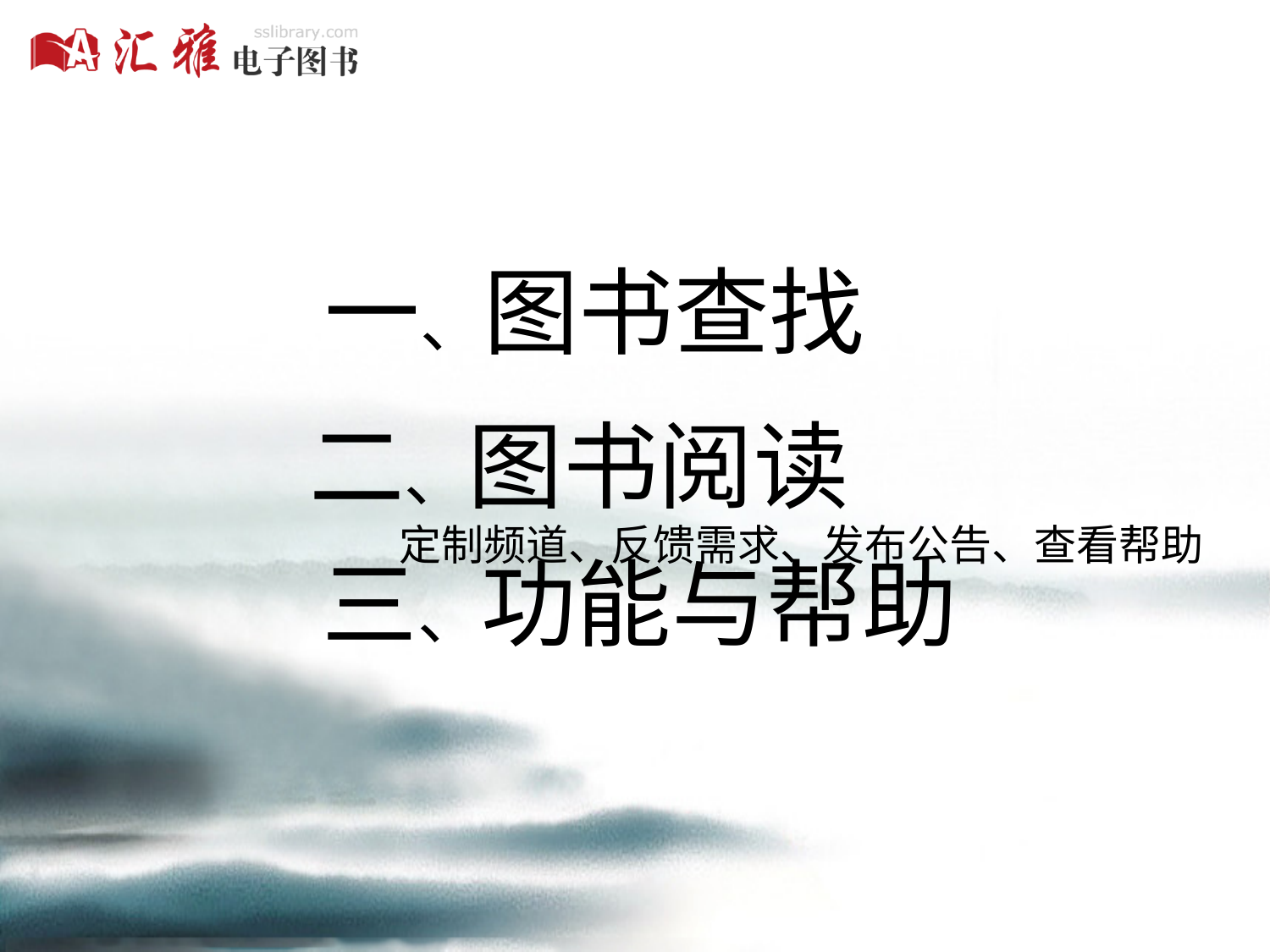

一、图书查找
二、图书阅读
定制频道、反馈需求、发布公告、查看帮助
三、功能与帮助